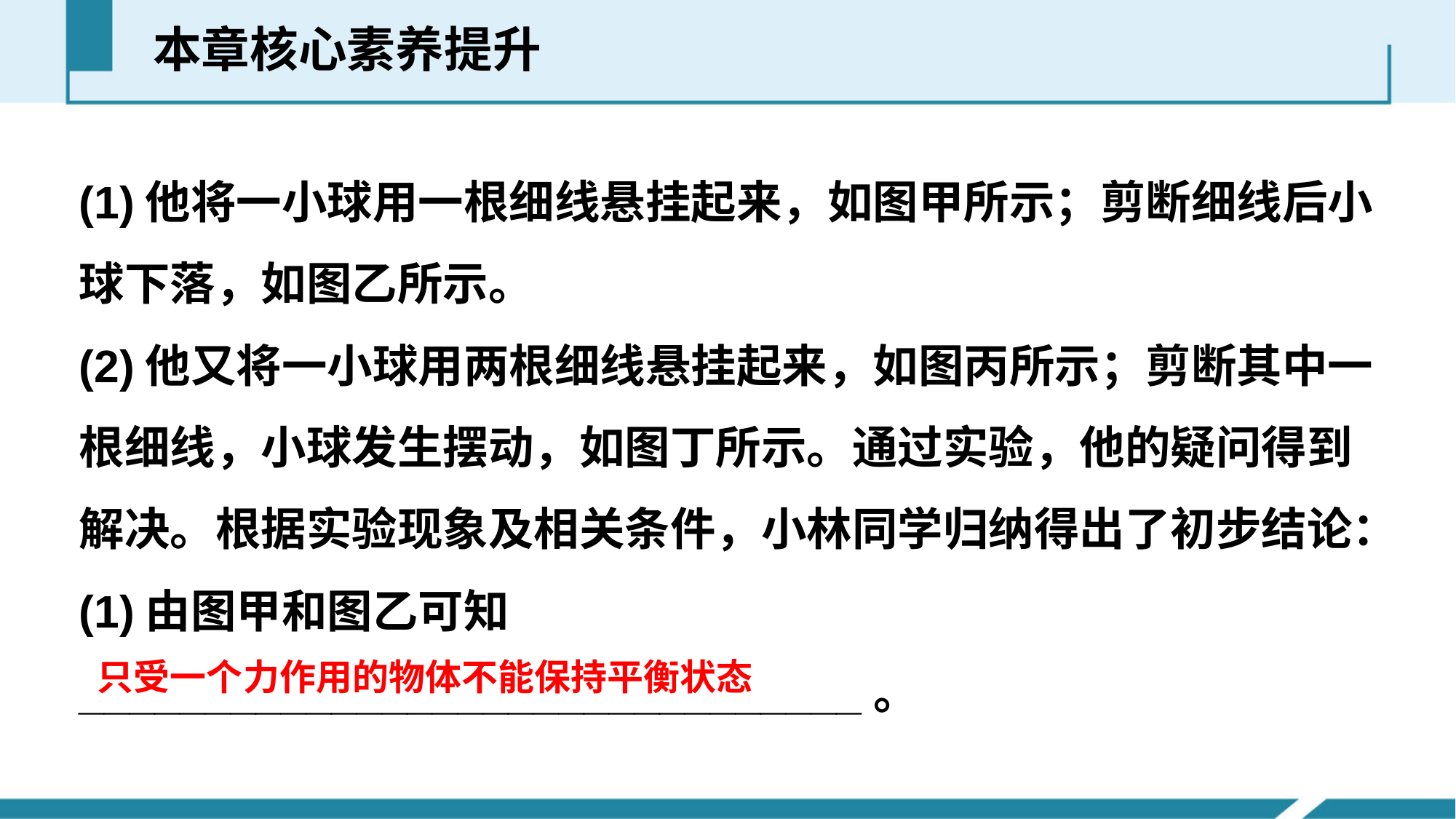

本章核心素养提升
(1)他将一小球用一根细线悬挂起来，如图甲所示；剪断细线后小球下落，如图乙所示。
(2)他又将一小球用两根细线悬挂起来，如图丙所示；剪断其中一根细线，小球发生摆动，如图丁所示。通过实验，他的疑问得到解决。根据实验现象及相关条件，小林同学归纳得出了初步结论：
(1)由图甲和图乙可知
_______________________________。
只受一个力作用的物体不能保持平衡状态